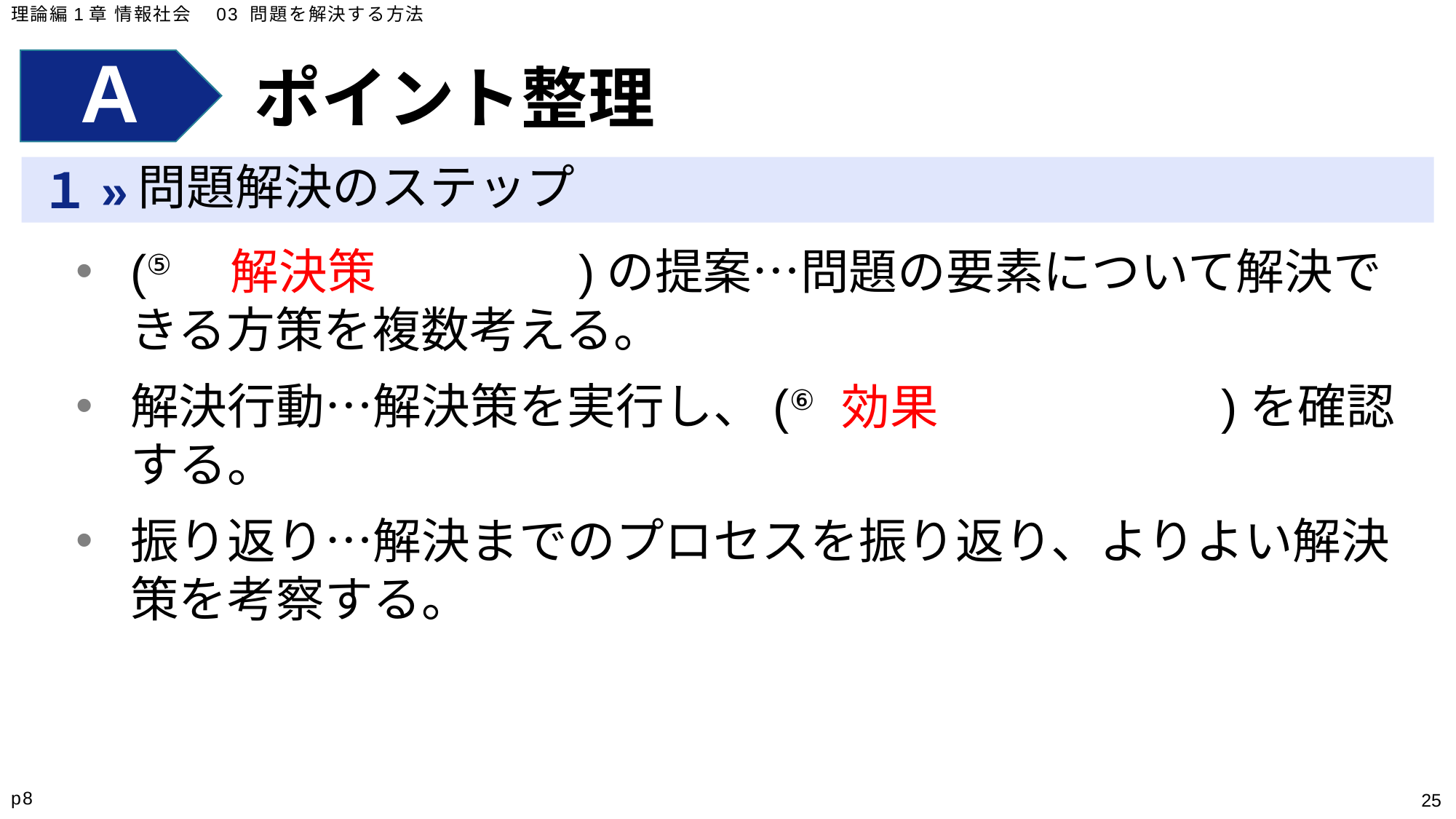

理論編1章 情報社会　03 問題を解決する方法
ポイント整理
問題解決のステップ
(⑤　　　　　　　　)の提案…問題の要素について解決できる方策を複数考える。
解決行動…解決策を実行し、(⑥　　　　　　　　)を確認する。
振り返り…解決までのプロセスを振り返り、よりよい解決策を考察する。
解決策
効果
p8
25